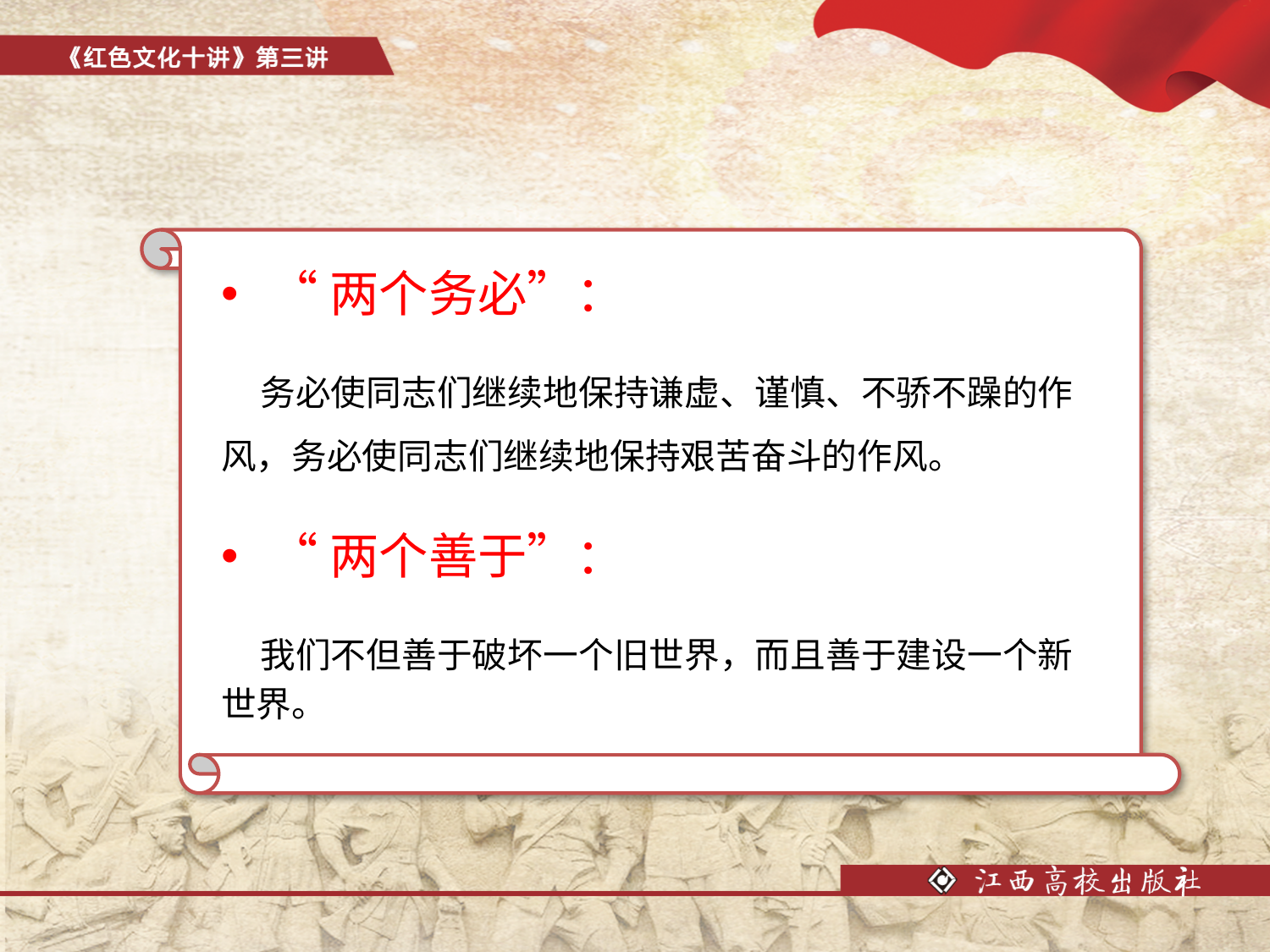

“两个务必”：
  务必使同志们继续地保持谦虚、谨慎、不骄不躁的作风，务必使同志们继续地保持艰苦奋斗的作风。

“两个善于”：
  我们不但善于破坏一个旧世界，而且善于建设一个新
世界。